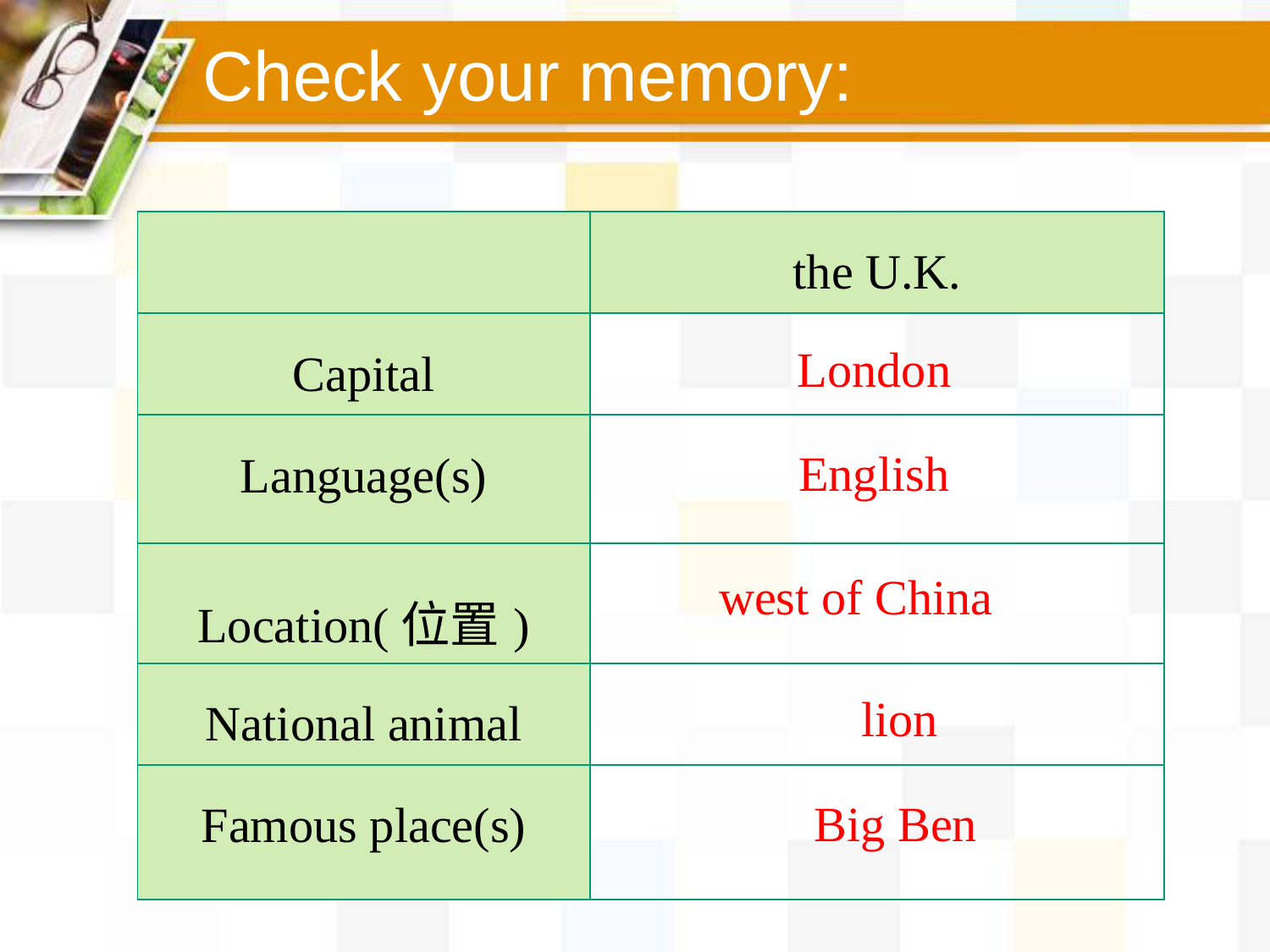

Check your memory:
|  | the U.K. |
| --- | --- |
| Capital |  |
| Language(s) |  |
| Location(位置) |  |
| National animal |  |
| Famous place(s) |  |
London
 English
 west of China
lion
 Big Ben